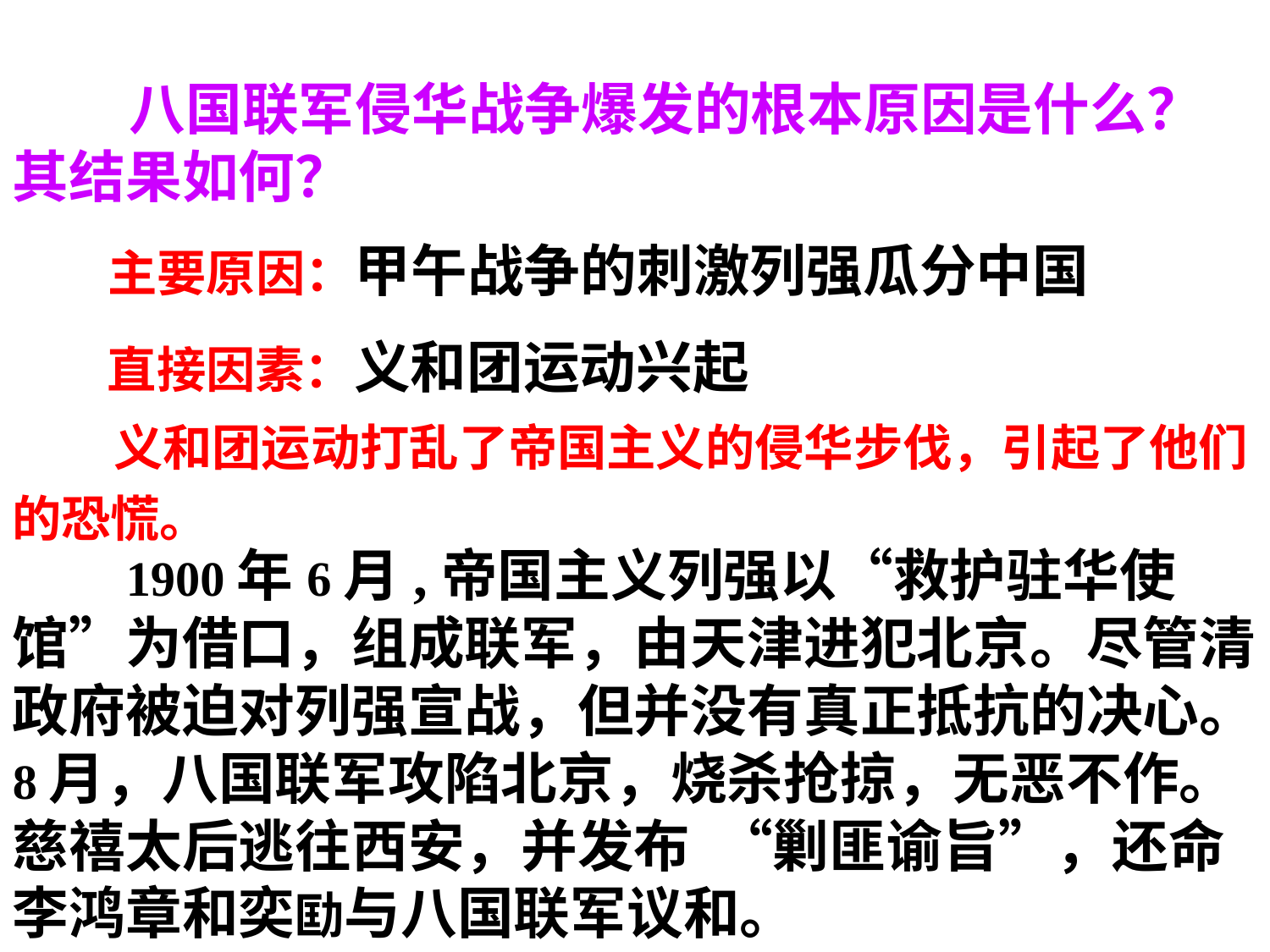

八国联军侵华战争爆发的根本原因是什么？
其结果如何？
主要原因：甲午战争的刺激列强瓜分中国
直接因素：义和团运动兴起
        义和团运动打乱了帝国主义的侵华步伐，引起了他们
的恐慌。
        1900年6月,帝国主义列强以“救护驻华使馆”为借口，组成联军，由天津进犯北京。尽管清政府被迫对列强宣战，但并没有真正抵抗的决心。8月，八国联军攻陷北京，烧杀抢掠，无恶不作。慈禧太后逃往西安，并发布  “剿匪谕旨”，还命李鸿章和奕劻与八国联军议和。